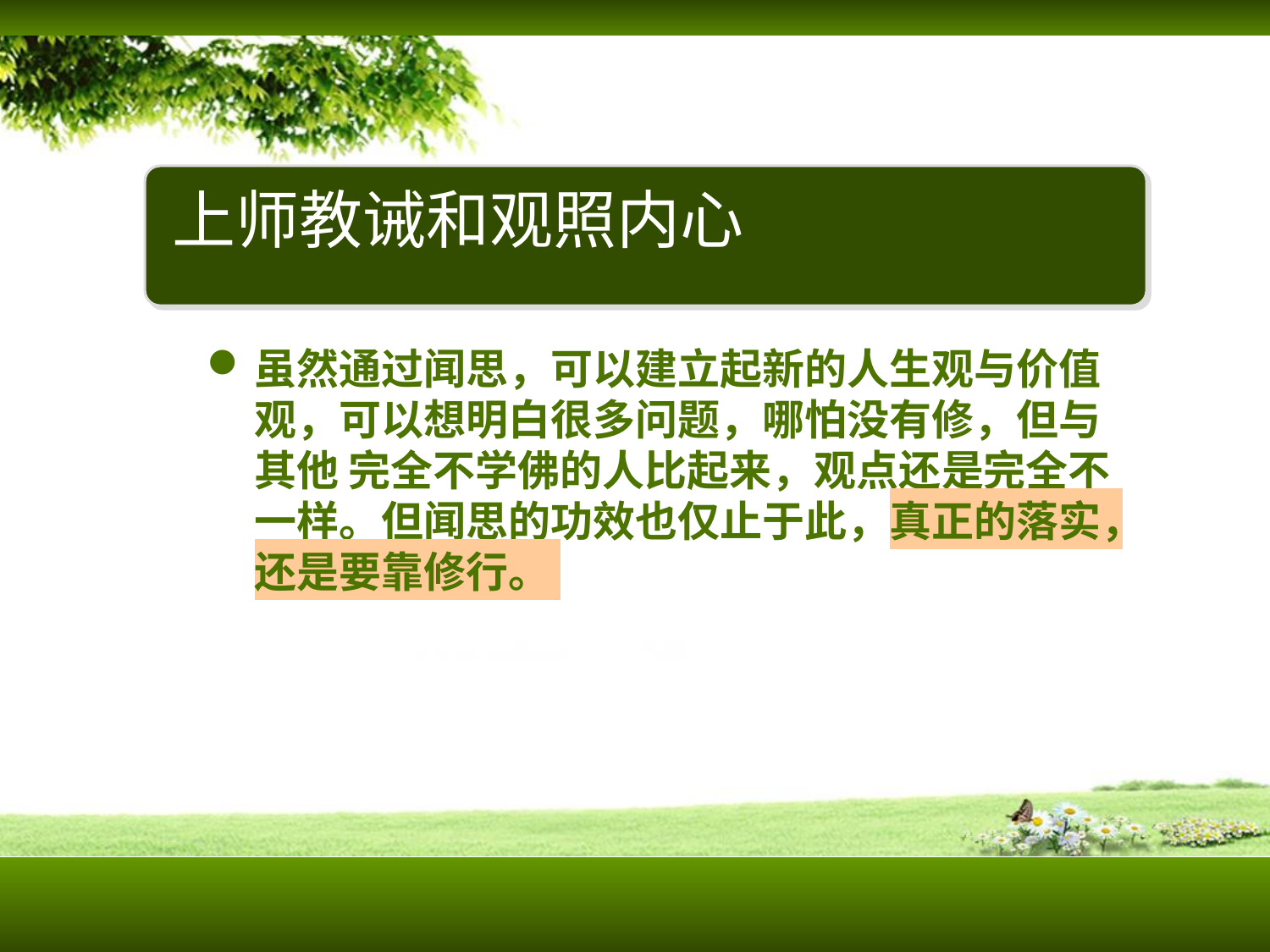

上师教诫和观照内心
虽然通过闻思，可以建立起新的人生观与价值 观，可以想明白很多问题，哪怕没有修，但与其他 完全不学佛的人比起来，观点还是完全不一样。但闻思的功效也仅止于此，真正的落实，还是要靠修行。